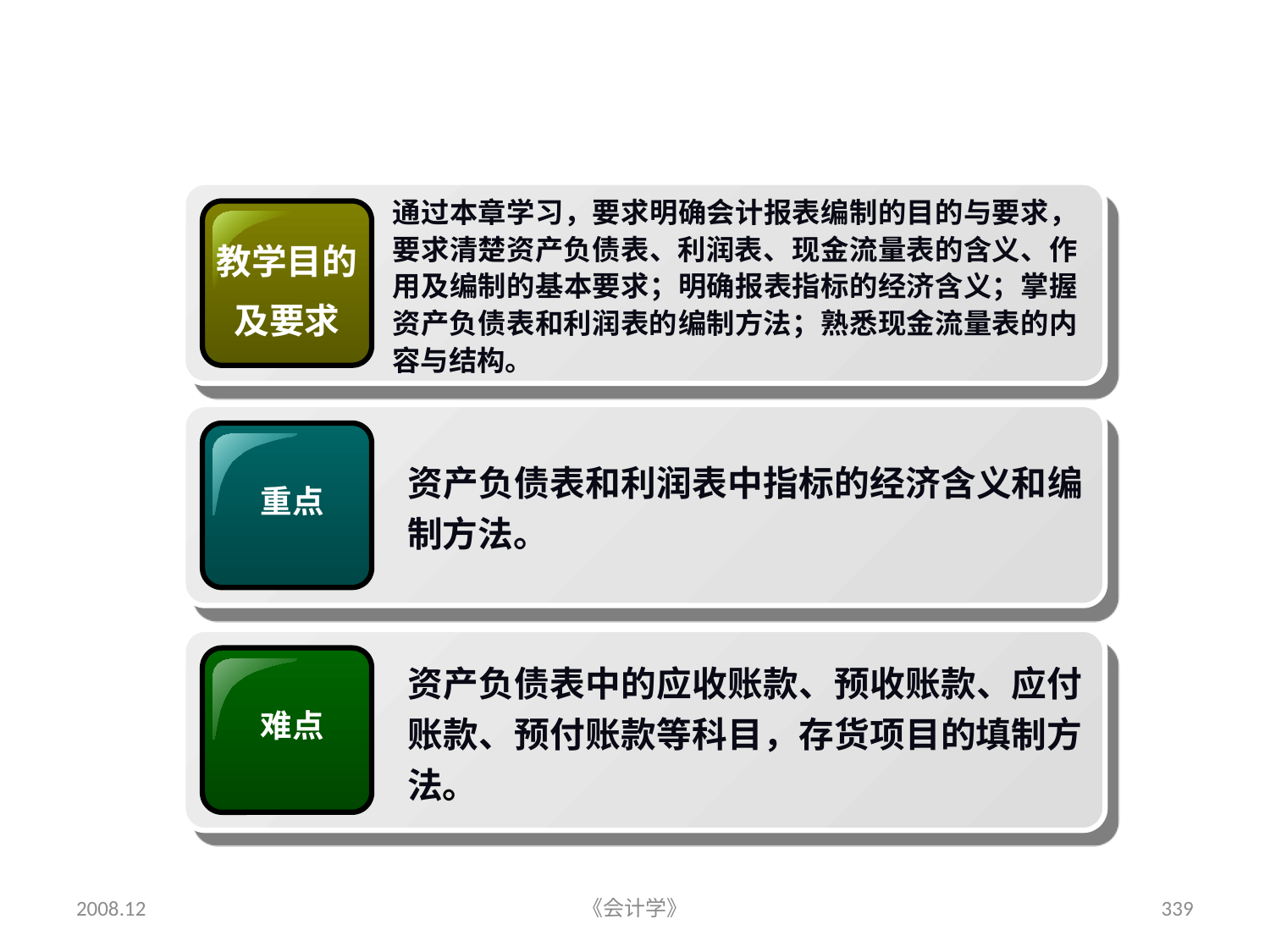

# 第九章   财务报表

通过本章学习，要求明确会计报表编制的目的与要求，要求清楚资产负债表、利润表、现金流量表的含义、作用及编制的基本要求；明确报表指标的经济含义；掌握资产负债表和利润表的编制方法；熟悉现金流量表的内容与结构。

教学目的及要求

资产负债表和利润表中指标的经济含义和编制方法。
重点

资产负债表中的应收账款、预收账款、应付账款、预付账款等科目，存货项目的填制方法。

难点
2008.12
《会计学》
339